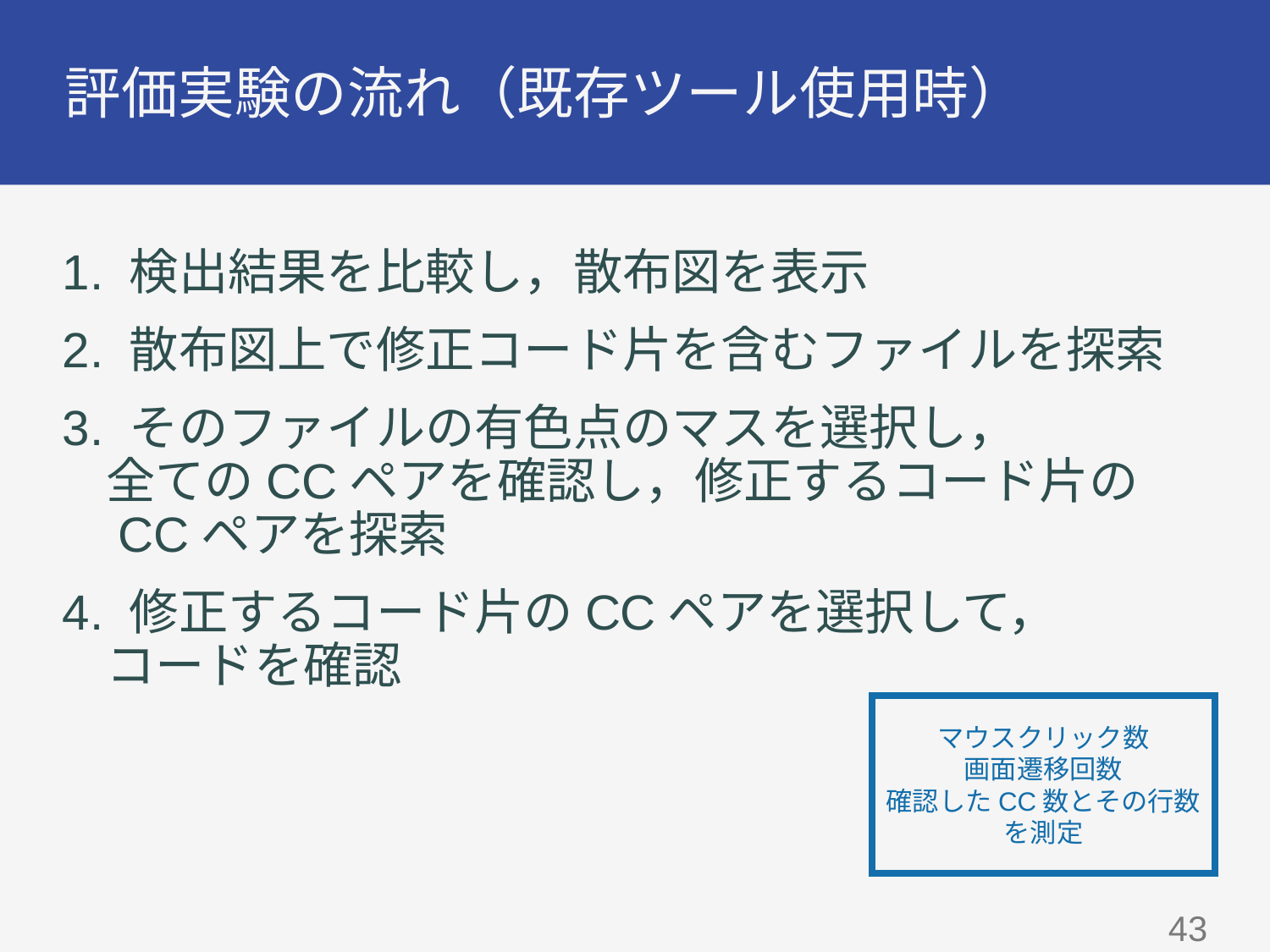

# 評価実験の流れ（既存ツール使用時）
1. 検出結果を比較し，散布図を表示
2. 散布図上で修正コード片を含むファイルを探索
3. そのファイルの有色点のマスを選択し，
    全てのCCペアを確認し，修正するコード片の
    CCペアを探索
4. 修正するコード片のCCペアを選択して，
    コードを確認
マウスクリック数
画面遷移回数
確認したCC数とその行数
を測定
43